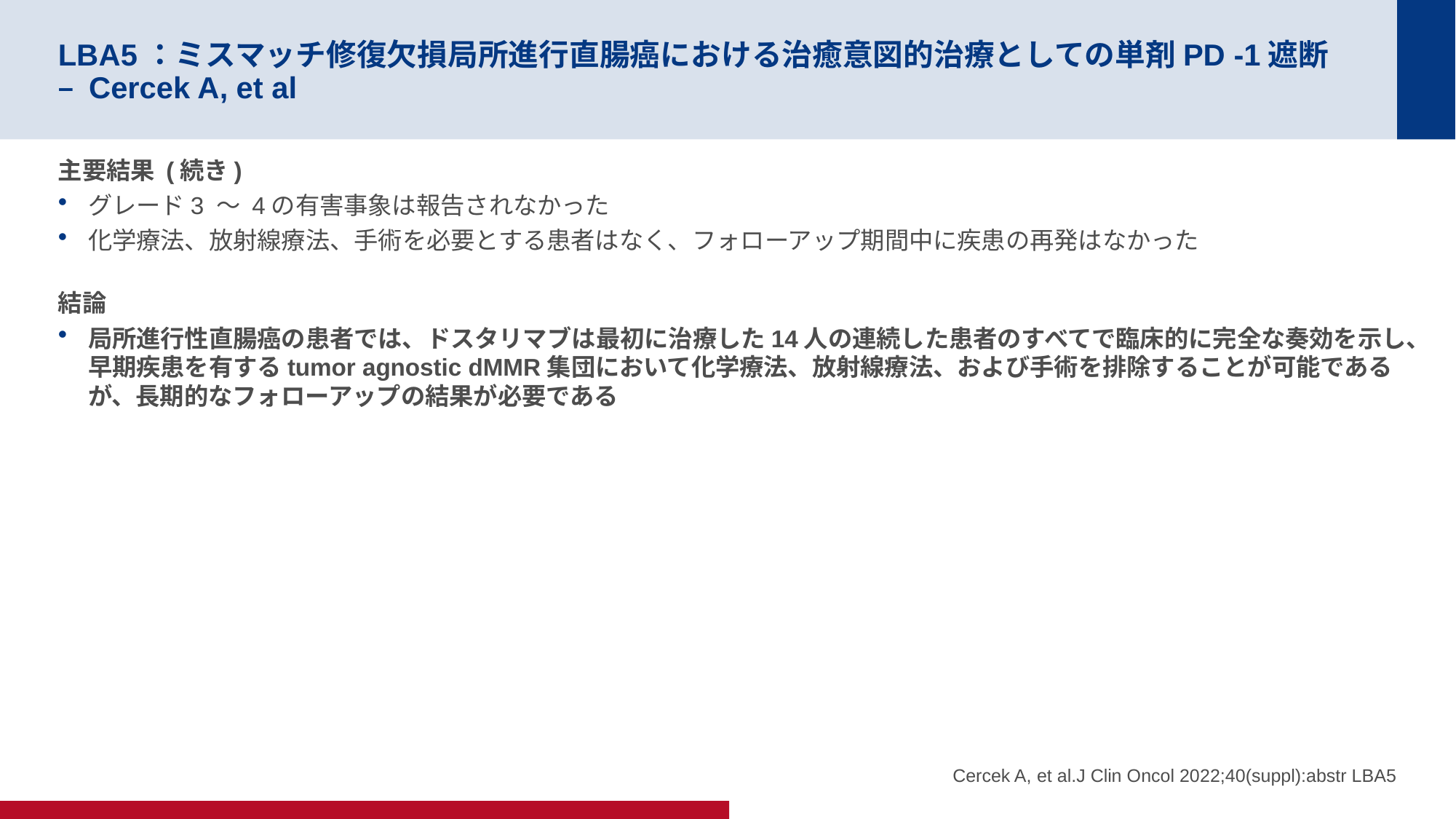

# LBA5：ミスマッチ修復欠損局所進行直腸癌における治癒意図的治療としての単剤PD -1遮断 – Cercek A, et al
主要結果 (続き)
グレード3 ～ 4の有害事象は報告されなかった
化学療法、放射線療法、手術を必要とする患者はなく、フォローアップ期間中に疾患の再発はなかった
結論
局所進行性直腸癌の患者では、ドスタリマブは最初に治療した14人の連続した患者のすべてで臨床的に完全な奏効を示し、早期疾患を有するtumor agnostic dMMR集団において化学療法、放射線療法、および手術を排除することが可能であるが、長期的なフォローアップの結果が必要である
Cercek A, et al.J Clin Oncol 2022;40(suppl):abstr LBA5